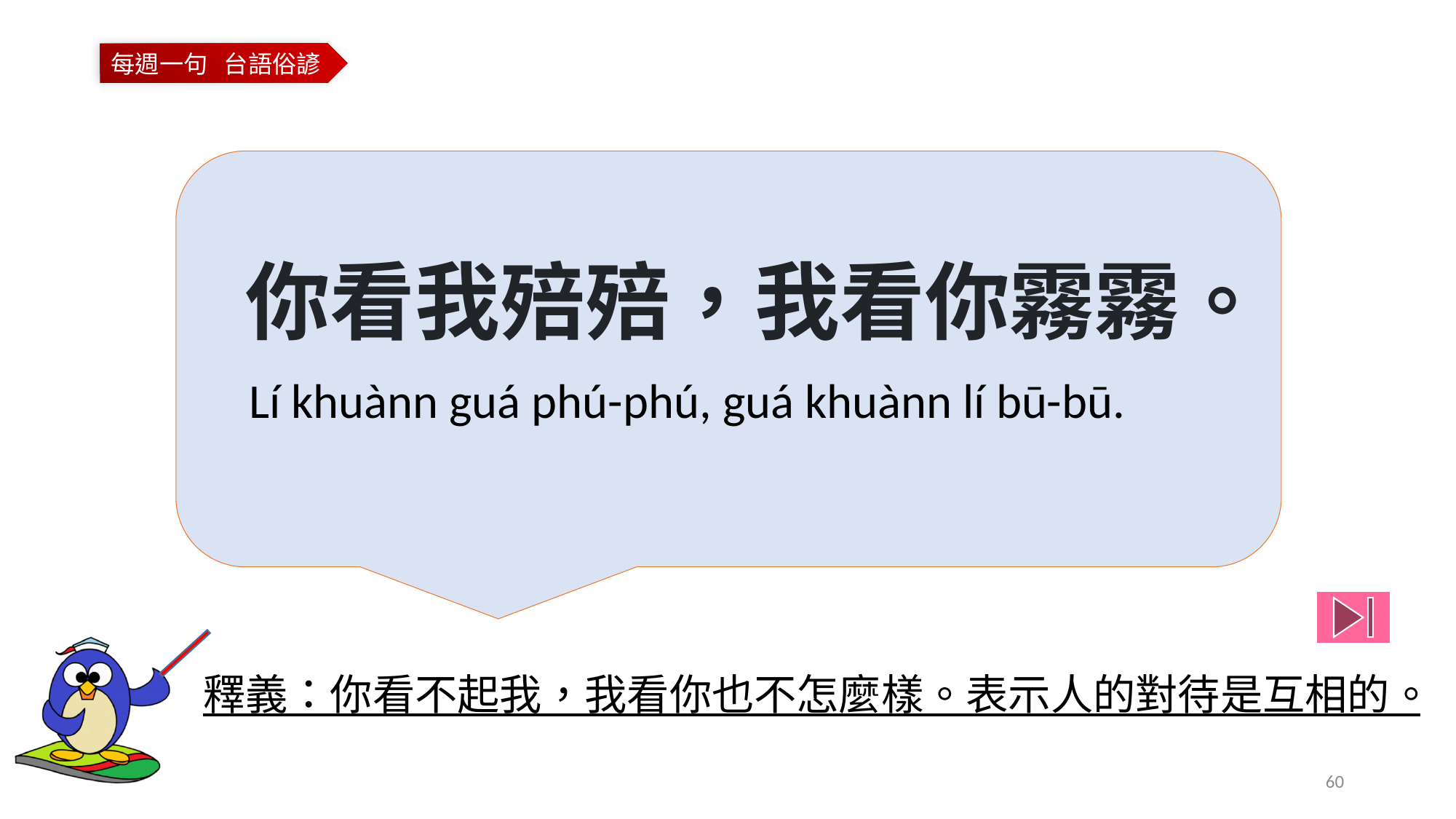

你看我殕殕，我看你霧霧。
Lí khuànn guá phú-phú, guá khuànn lí bū-bū.

釋義：你看不起我，我看你也不怎麼樣。表示人的對待是互相的。
60